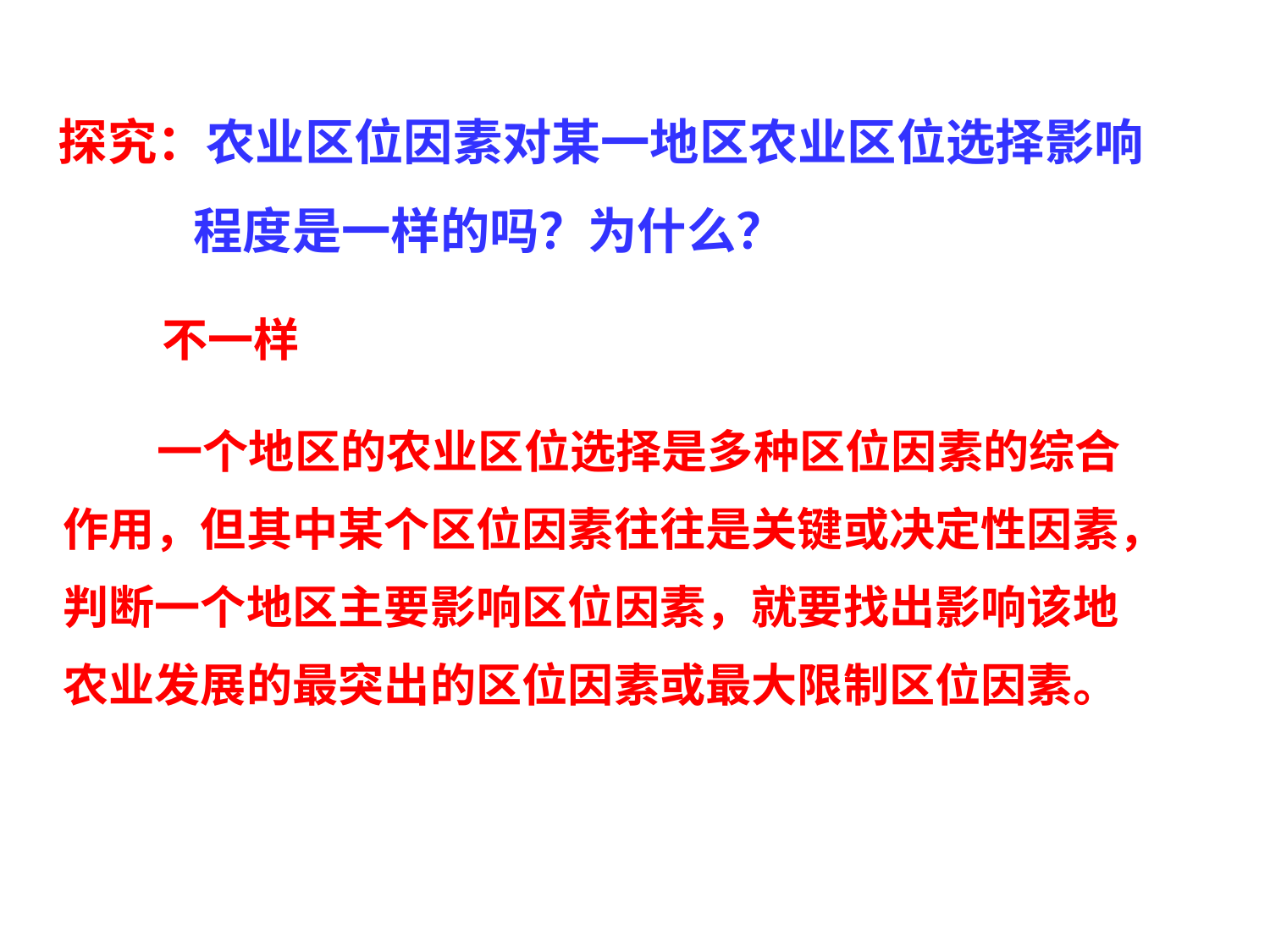

探究：农业区位因素对某一地区农业区位选择影响
           程度是一样的吗？为什么？
不一样
        一个地区的农业区位选择是多种区位因素的综合
作用，但其中某个区位因素往往是关键或决定性因素，
判断一个地区主要影响区位因素，就要找出影响该地
农业发展的最突出的区位因素或最大限制区位因素。